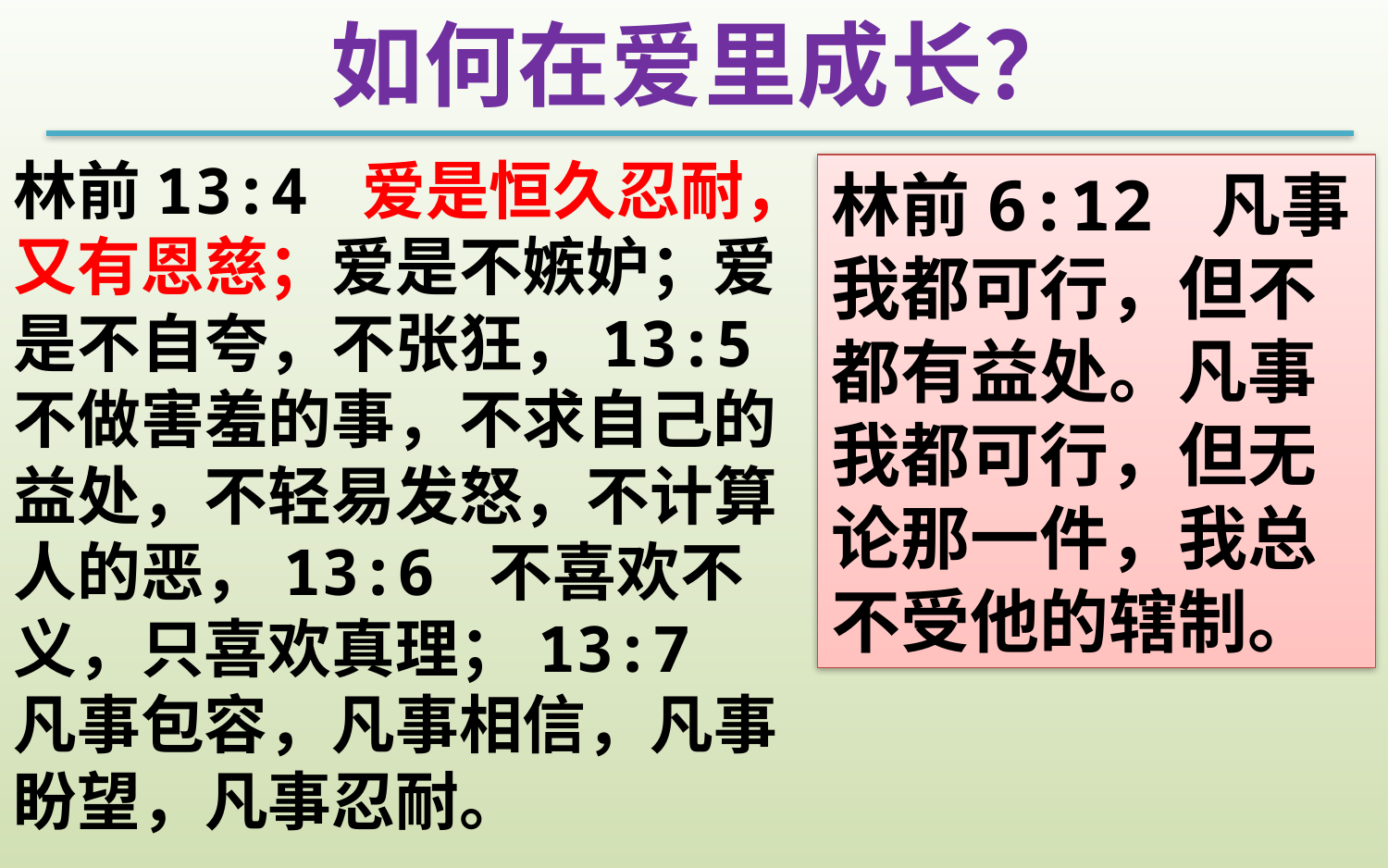

如何在爱里成长？
林前13:4 爱是恒久忍耐，又有恩慈；爱是不嫉妒；爱是不自夸，不张狂，13:5 不做害羞的事，不求自己的益处，不轻易发怒，不计算人的恶，13:6 不喜欢不义，只喜欢真理；13:7 凡事包容，凡事相信，凡事盼望，凡事忍耐。
林前6:12 凡事我都可行，但不都有益处。凡事我都可行，但无论那一件，我总不受他的辖制。